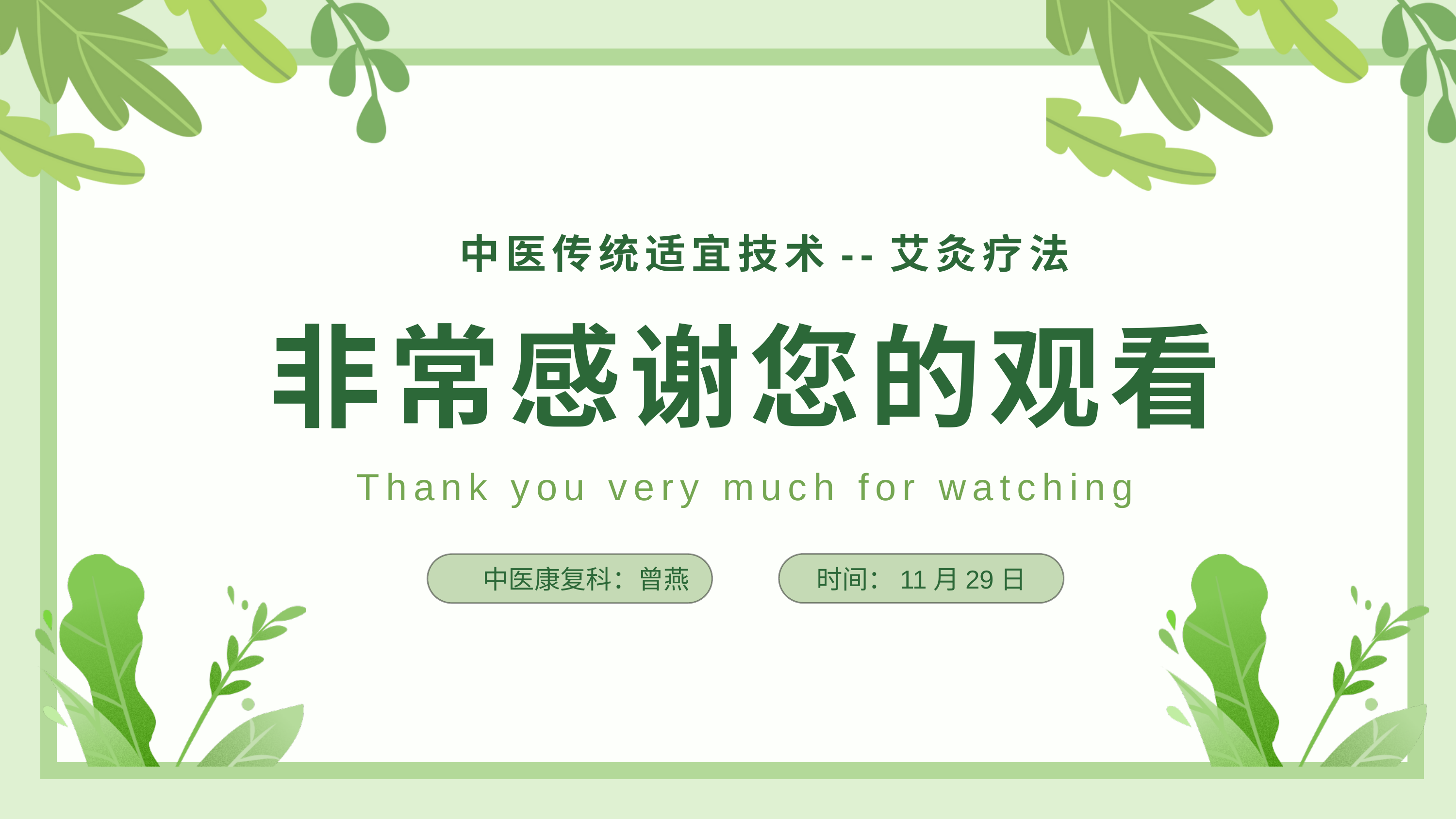

中医传统适宜技术--艾灸疗法
非常感谢您的观看
Thank you very much for watching

时间：11月29日
中医康复科：曾燕